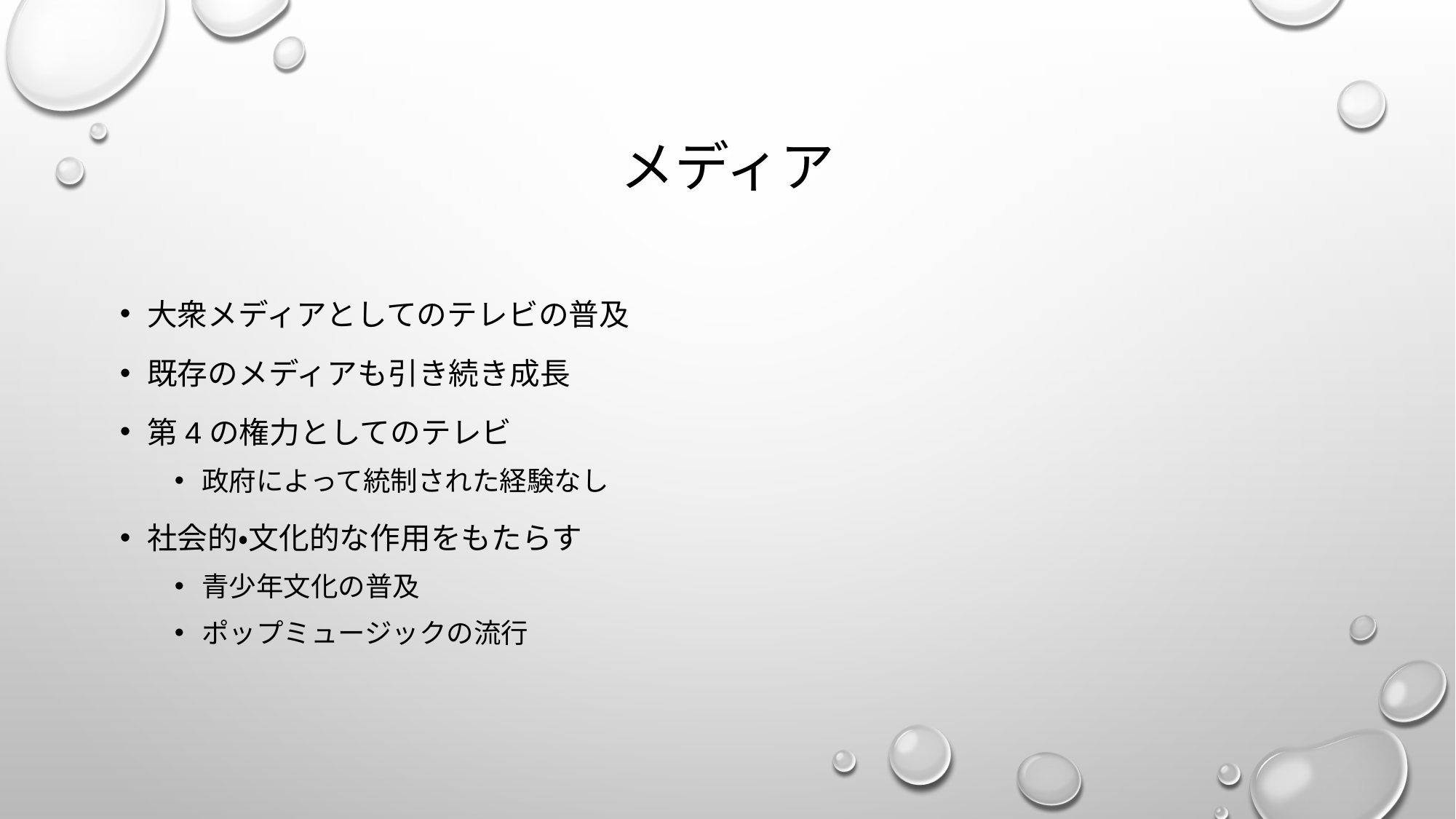

# メディア
大衆メディアとしてのテレビの普及
既存のメディアも引き続き成長
第4の権力としてのテレビ
政府によって統制された経験なし
社会的・文化的な作用をもたらす
青少年文化の普及
ポップミュージックの流行